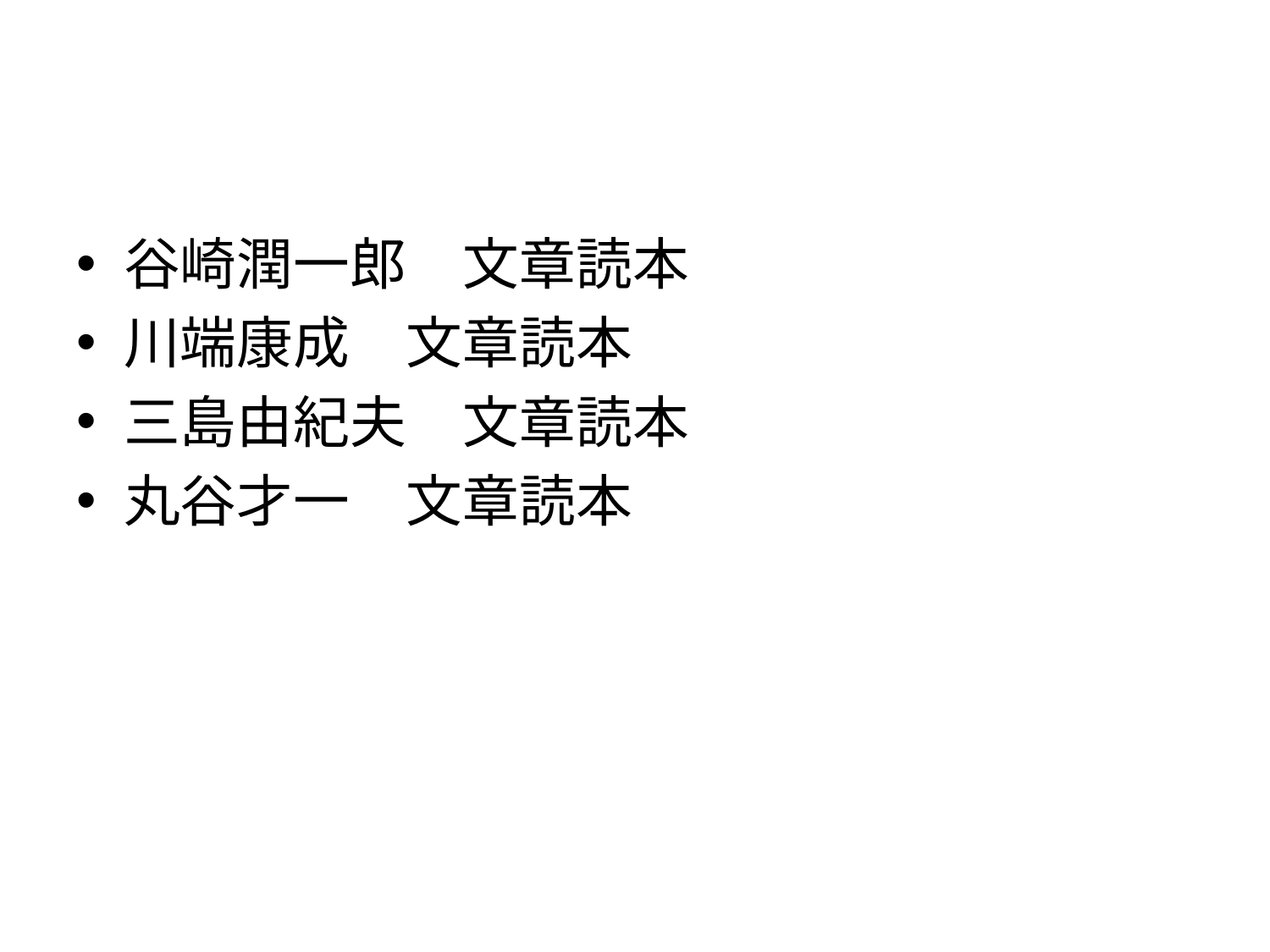

#
谷崎潤一郎　文章読本
川端康成　文章読本
三島由紀夫　文章読本
丸谷才一　文章読本